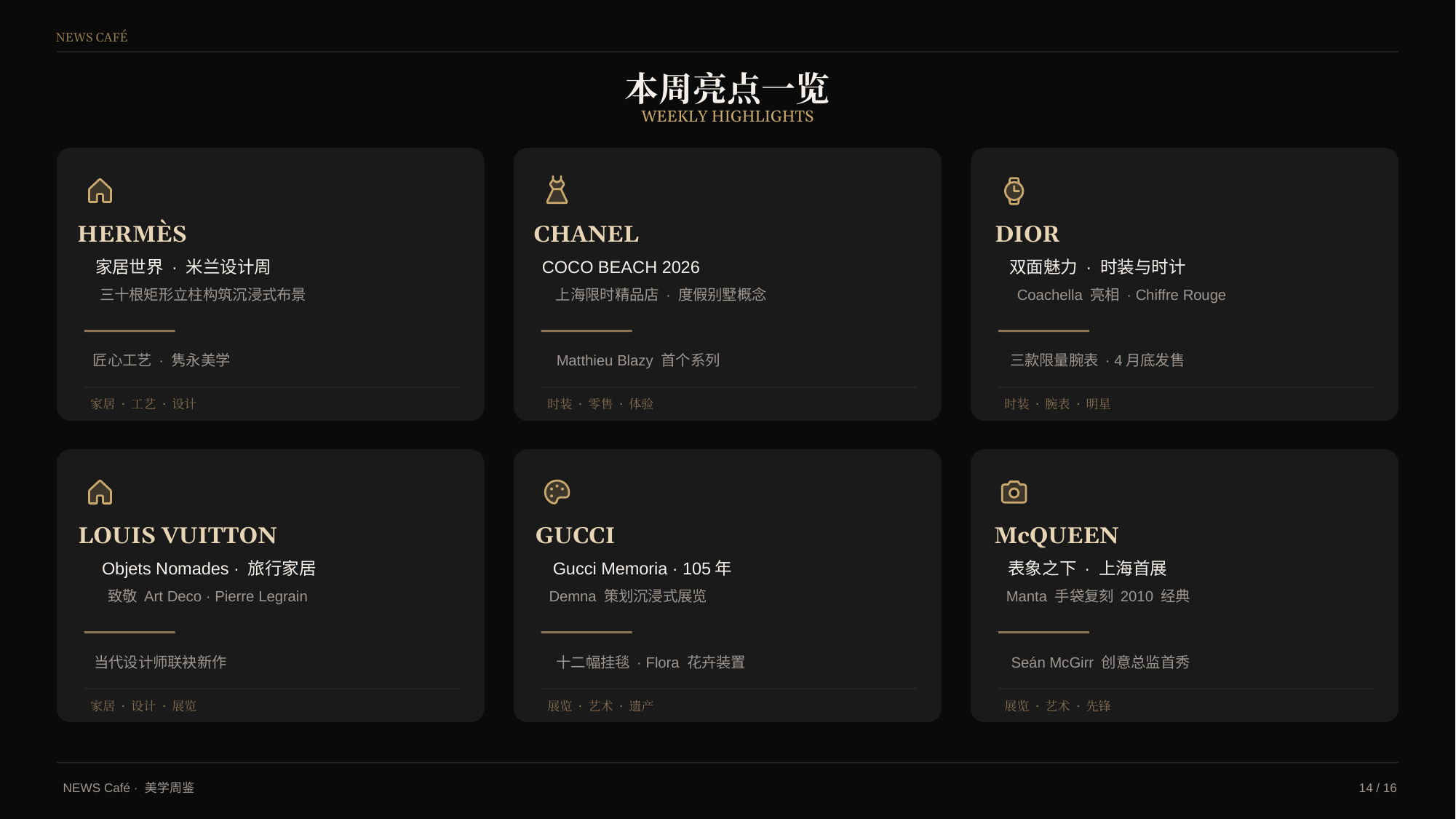

NEWS CAFÉ

本周亮点一览
WEEKLY HIGHLIGHTS

HERMÈS
CHANEL
DIOR
家居世界 · 米兰设计周
COCO BEACH 2026
双面魅力 · 时装与时计
三十根矩形立柱构筑沉浸式布景
上海限时精品店 · 度假别墅概念
Coachella 亮相 · Chiffre Rouge

匠心工艺 · 隽永美学
Matthieu Blazy 首个系列
三款限量腕表 · 4月底发售

家居 · 工艺 · 设计
时装 · 零售 · 体验
时装 · 腕表 · 明星

LOUIS VUITTON
GUCCI
McQUEEN
Objets Nomades · 旅行家居
Gucci Memoria · 105年
表象之下 · 上海首展
致敬 Art Deco · Pierre Legrain
Demna 策划沉浸式展览
Manta 手袋复刻 2010 经典

当代设计师联袂新作
十二幅挂毯 · Flora 花卉装置
Seán McGirr 创意总监首秀

家居 · 设计 · 展览
展览 · 艺术 · 遗产
展览 · 艺术 · 先锋

NEWS Café · 美学周鉴
14 / 16